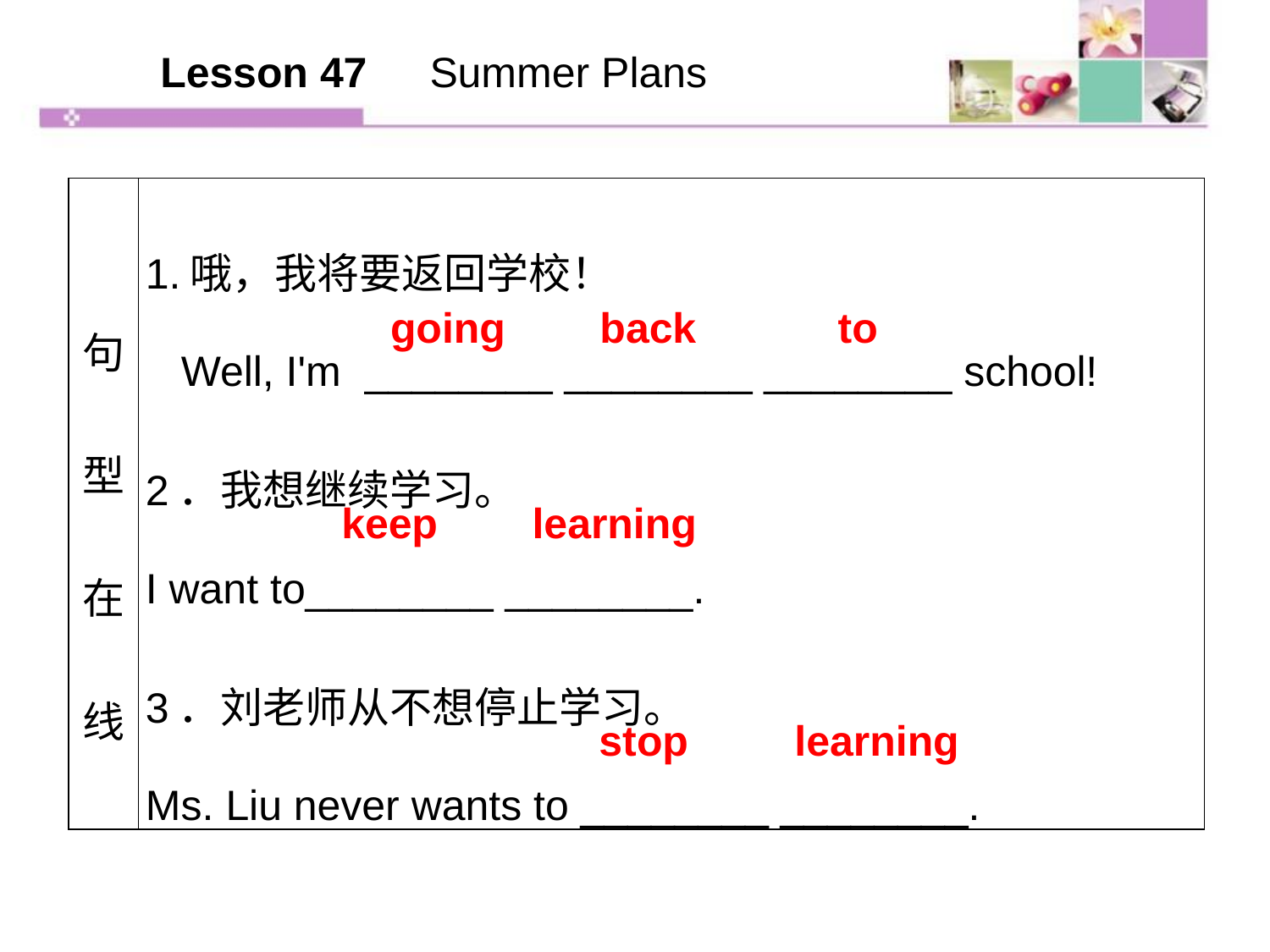

Lesson 47　Summer Plans
| 句型在线 | 1.哦，我将要返回学校！ Well, I'm \_\_\_\_\_\_\_\_ \_\_\_\_\_\_\_\_ \_\_\_\_\_\_\_\_ school! 2．我想继续学习。 I want to\_\_\_\_\_\_\_\_ \_\_\_\_\_\_\_\_. 3．刘老师从不想停止学习。 Ms. Liu never wants to \_\_\_\_\_\_\_\_ \_\_\_\_\_\_\_\_. |
| --- | --- |
going        back            to
keep        learning
stop         learning